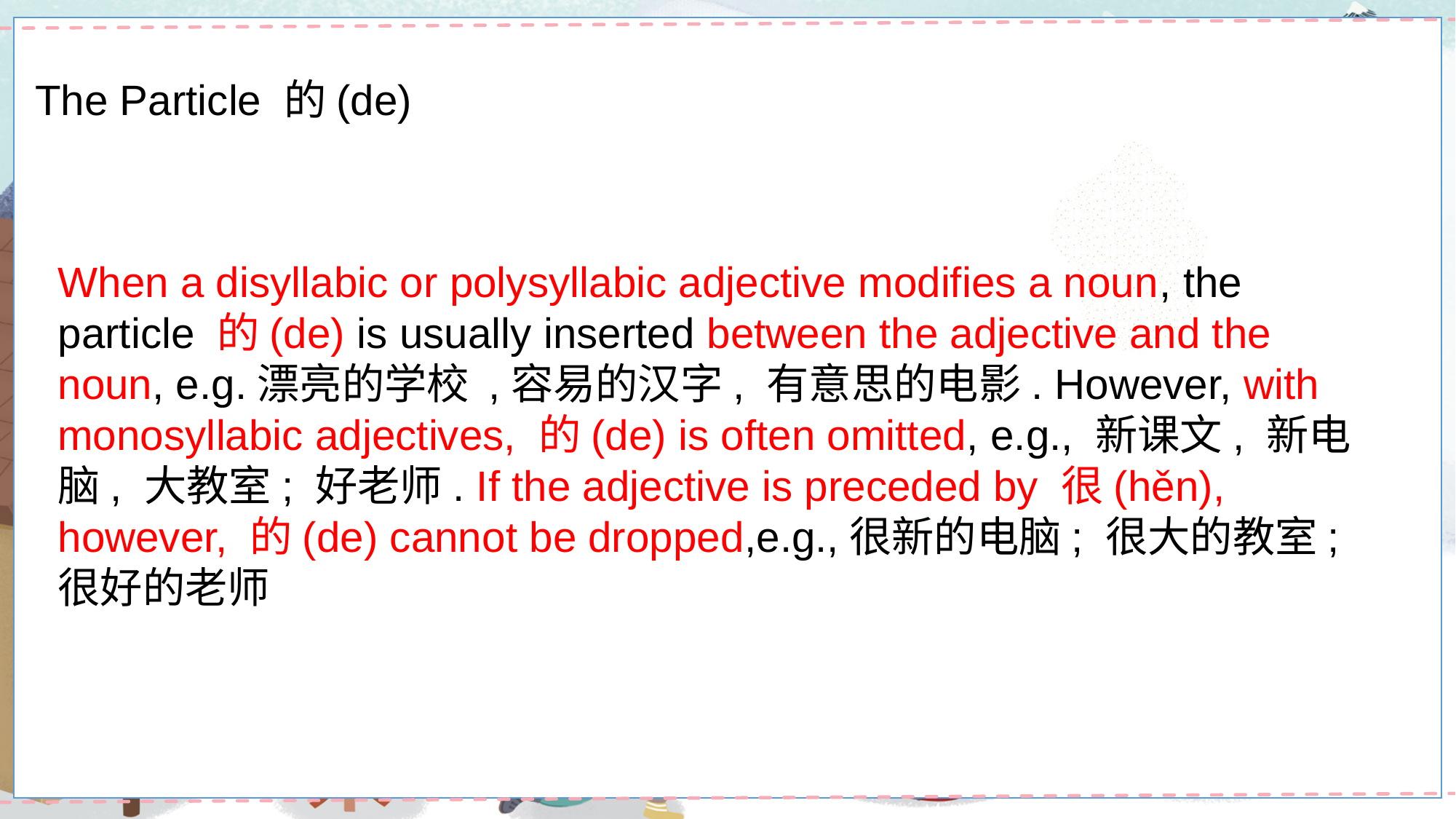

The Particle 的(de)

When a disyllabic or polysyllabic adjective modifies a noun, the particle 的(de) is usually inserted between the adjective and the noun, e.g.漂亮的学校 ,容易的汉字, 有意思的电影. However, with monosyllabic adjectives, 的(de) is often omitted, e.g., 新课文, 新电脑, 大教室; 好老师. If the adjective is preceded by 很(hěn), however, 的(de) cannot be dropped,e.g.,很新的电脑; 很大的教室; 很好的老师